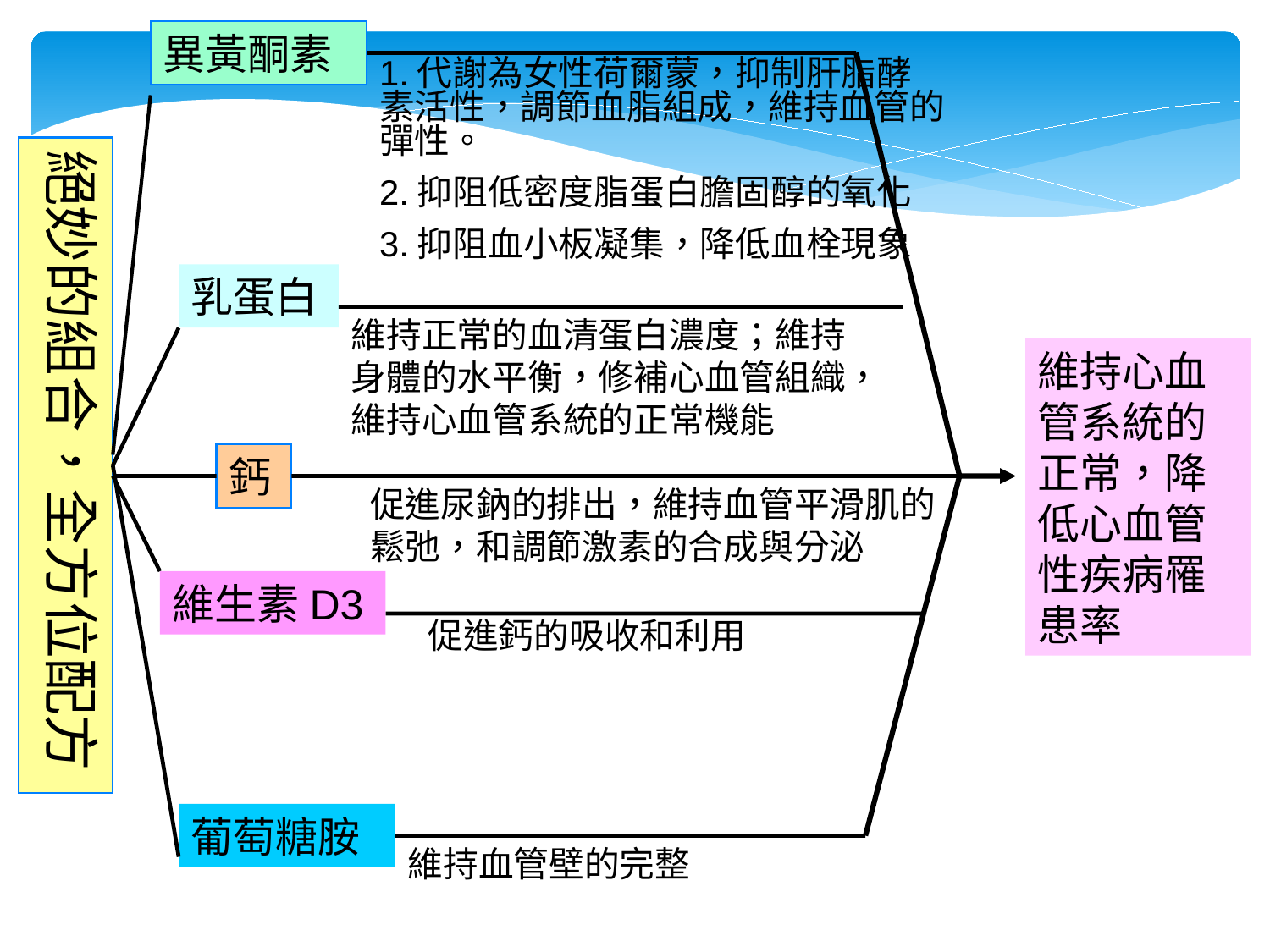

異黃酮素

1.代謝為女性荷爾蒙，抑制肝脂酵素活性，調節血脂組成，維持血管的彈性。
2.抑阻低密度脂蛋白膽固醇的氧化
3.抑阻血小板凝集，降低血栓現象

絕妙的組合，全方位配方
乳蛋白

維持正常的血清蛋白濃度；維持身體的水平衡，修補心血管組織，維持心血管系統的正常機能

維持心血管系統的正常，降低心血管性疾病罹患率
鈣

促進尿鈉的排出，維持血管平滑肌的鬆弛，和調節激素的合成與分泌

維生素D3
促進鈣的吸收和利用

葡萄糖胺

維持血管壁的完整